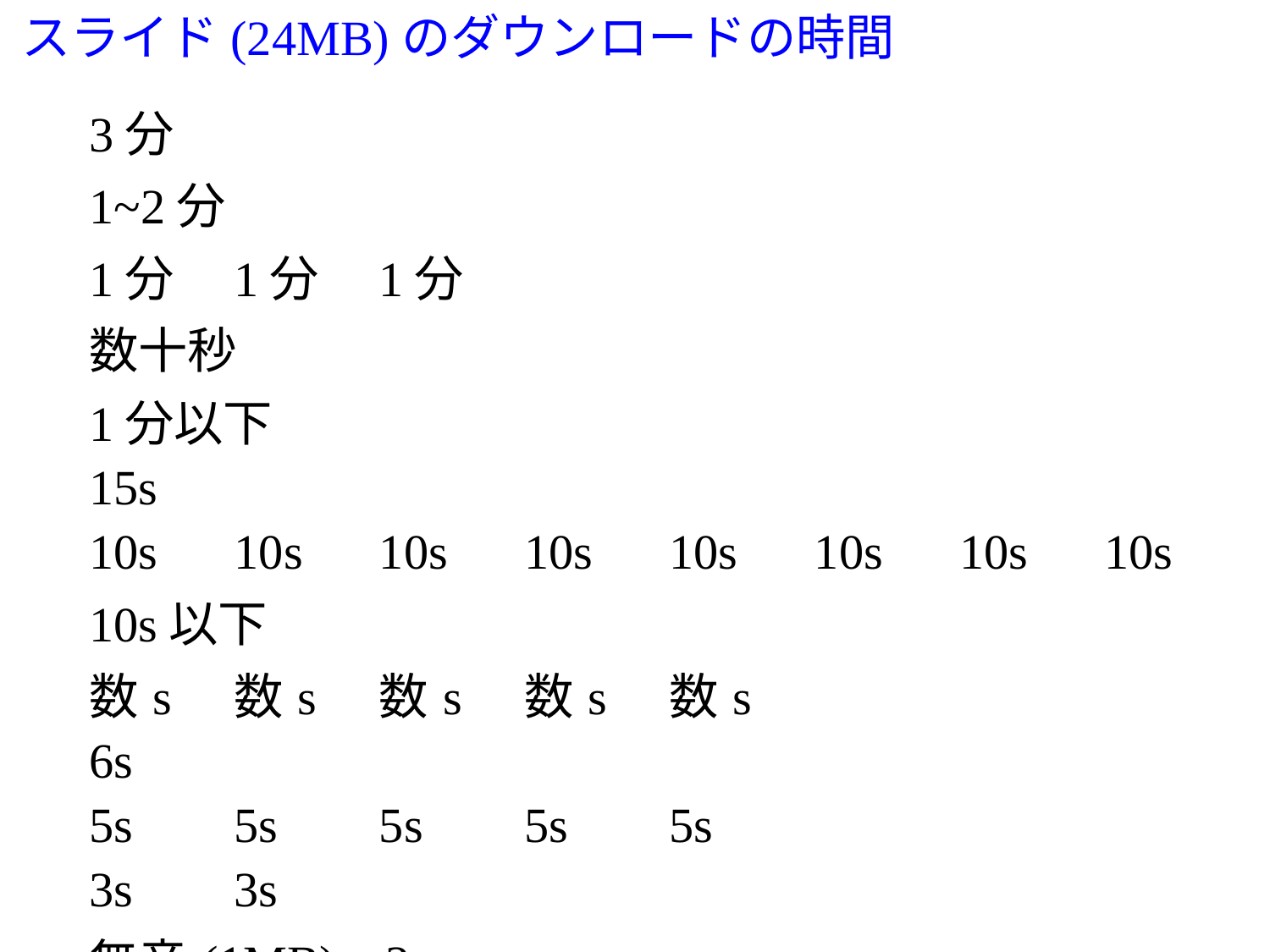

スライド(24MB)のダウンロードの時間
| 3分 |  |  |  |  |  |  |  |
| --- | --- | --- | --- | --- | --- | --- | --- |
| 1~2分 |  |  |  |  |  |  |  |
| 1分 | 1分 | 1分 |  |  |  |  |  |
| 数十秒 |  |  |  |  |  |  |  |
| 1分以下 |  |  |  |  |  |  |  |
| 15s |  |  |  |  |  |  |  |
| 10s | 10s | 10s | 10s | 10s | 10s | 10s | 10s |
| 10s以下 |  |  |  |  |  |  |  |
| 数s | 数s | 数s | 数s | 数s |  |  |  |
| 6s |  |  |  |  |  |  |  |
| 5s | 5s | 5s | 5s | 5s |  |  |  |
| 3s | 3s |  |  |  |  |  |  |
| 無音(1MB) 2s |  |  |  |  |  |  |  |